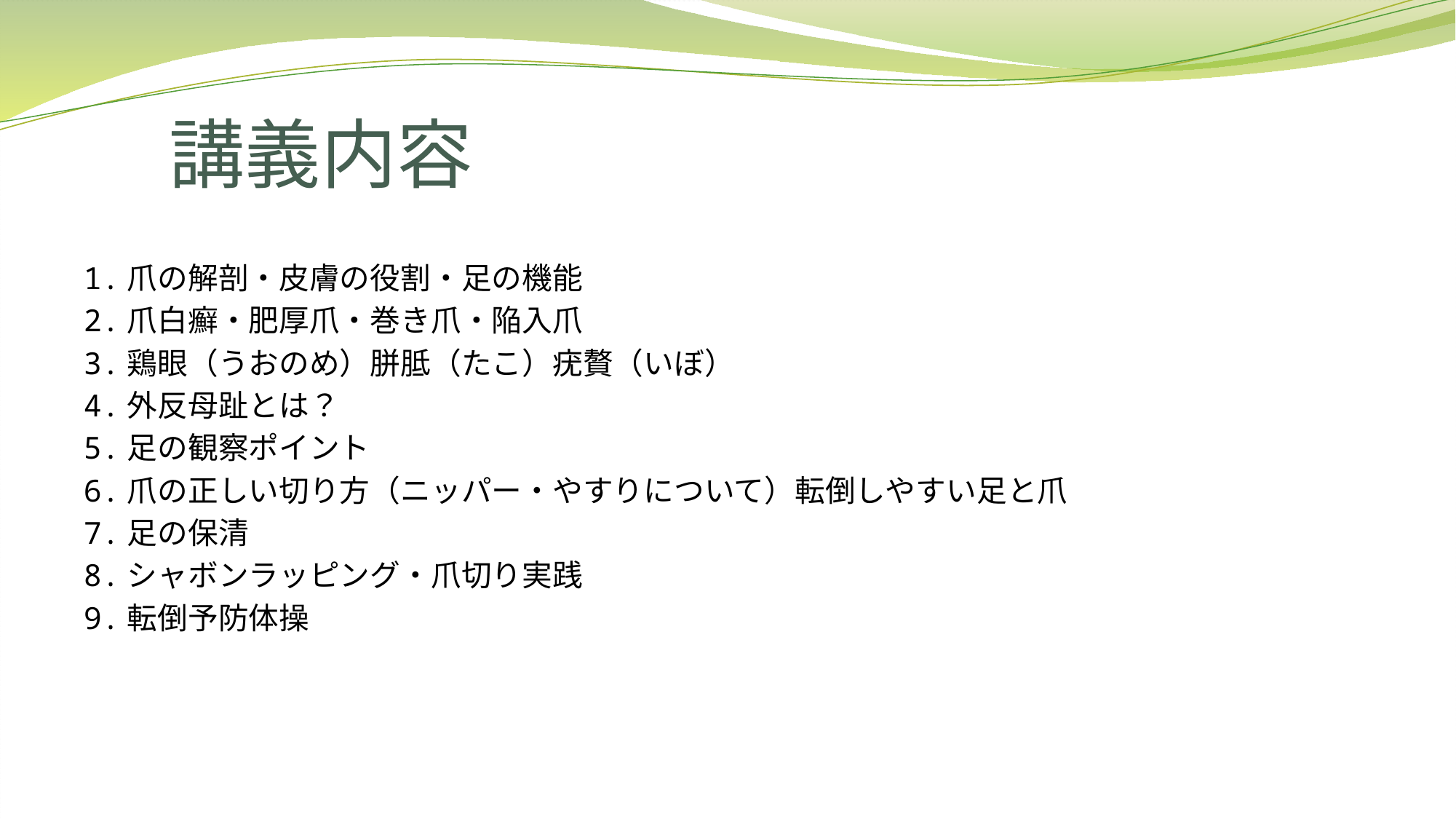

# 講義内容
1.爪の解剖・皮膚の役割・足の機能
2.爪白癬・肥厚爪・巻き爪・陥入爪
3.鶏眼（うおのめ）胼胝（たこ）疣贅（いぼ）
4.外反母趾とは？
5.足の観察ポイント
6.爪の正しい切り方（ニッパー・やすりについて）転倒しやすい足と爪
7.足の保清
8.シャボンラッピング・爪切り実践
9.転倒予防体操